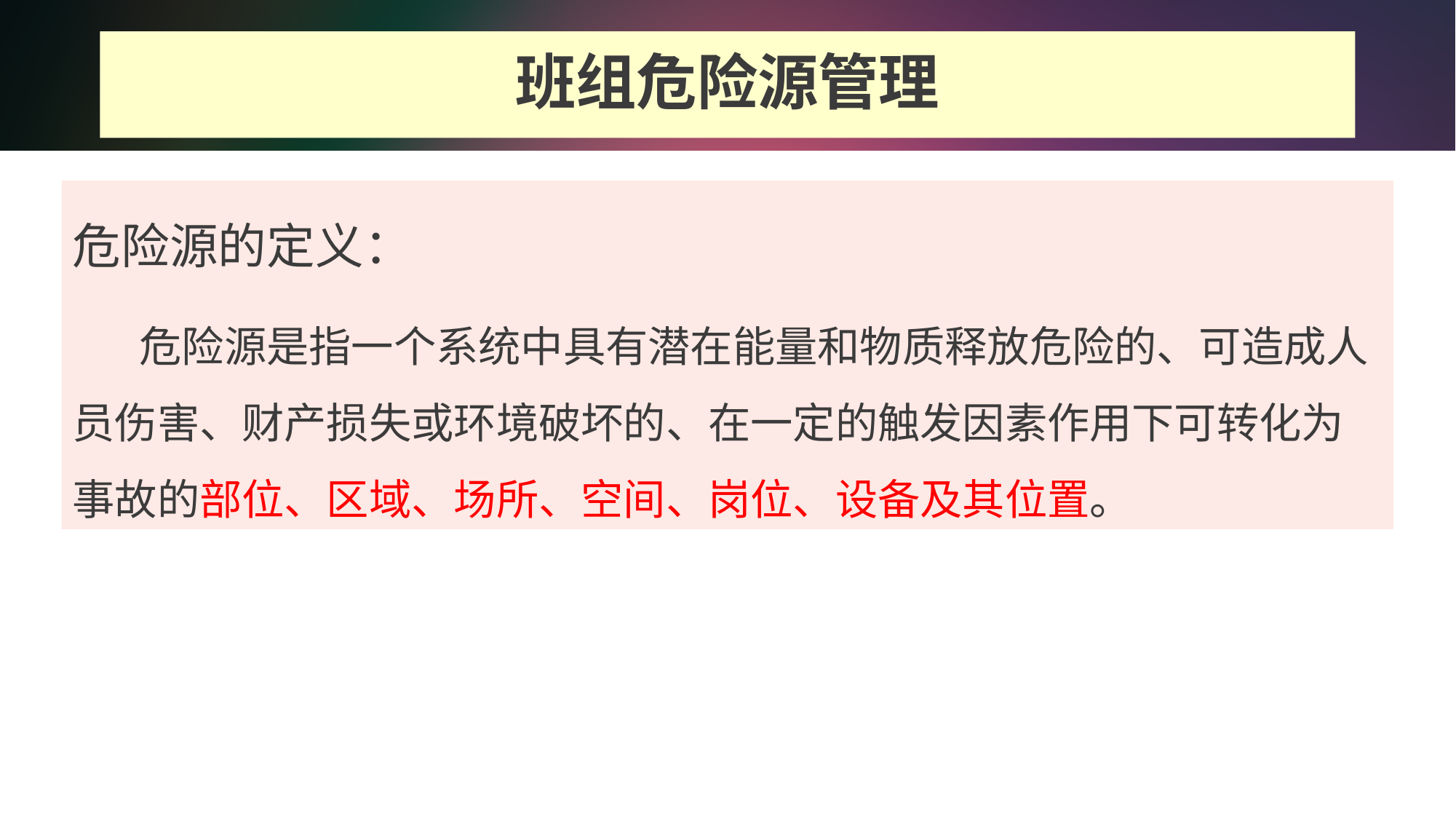

班组危险源管理
危险源的定义：
      危险源是指一个系统中具有潜在能量和物质释放危险的、可造成人员伤害、财产损失或环境破坏的、在一定的触发因素作用下可转化为事故的部位、区域、场所、空间、岗位、设备及其位置。